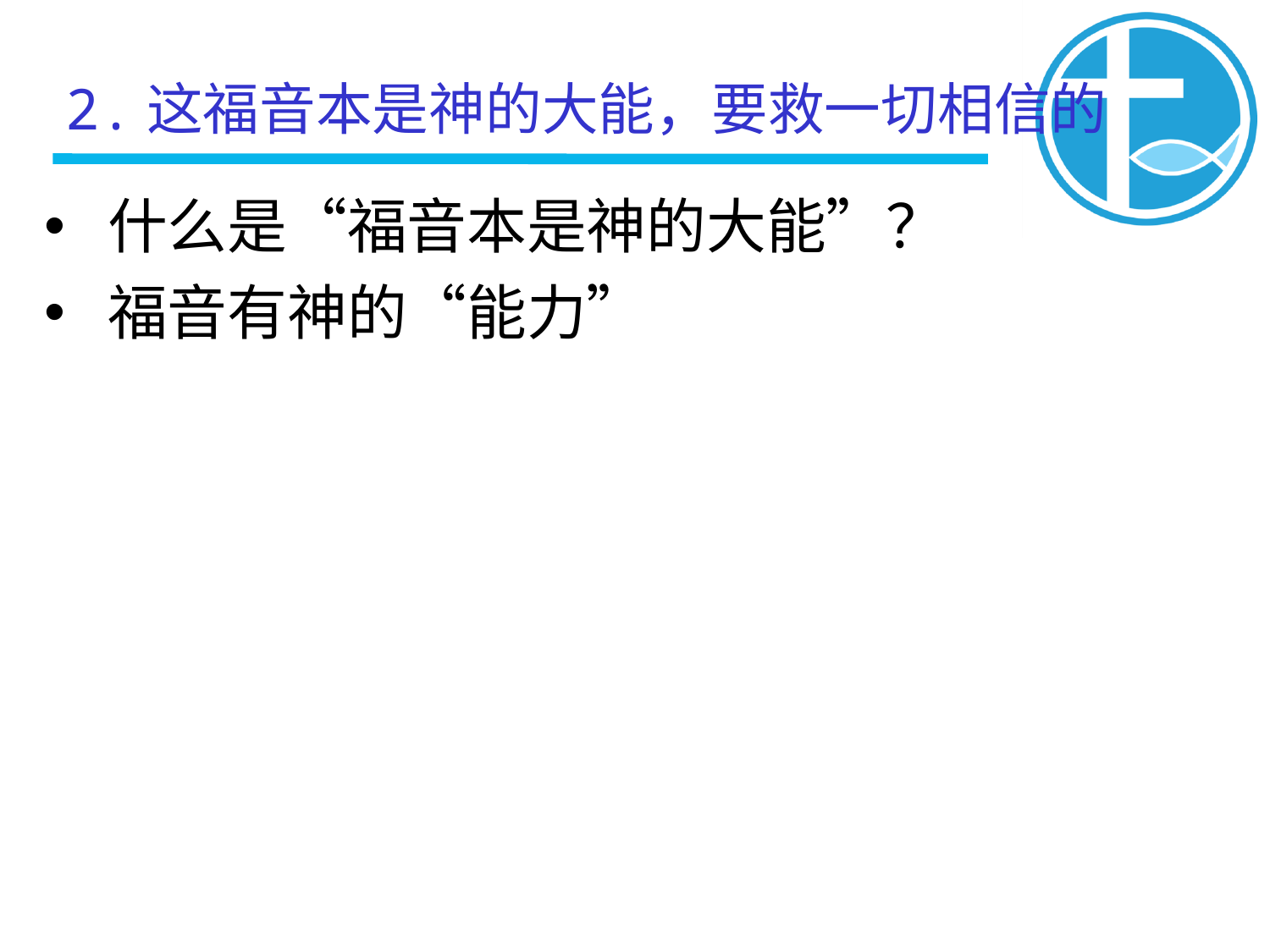

2.这福音本是神的大能，要救一切相信的
什么是“福音本是神的大能”？
福音有神的“能力”